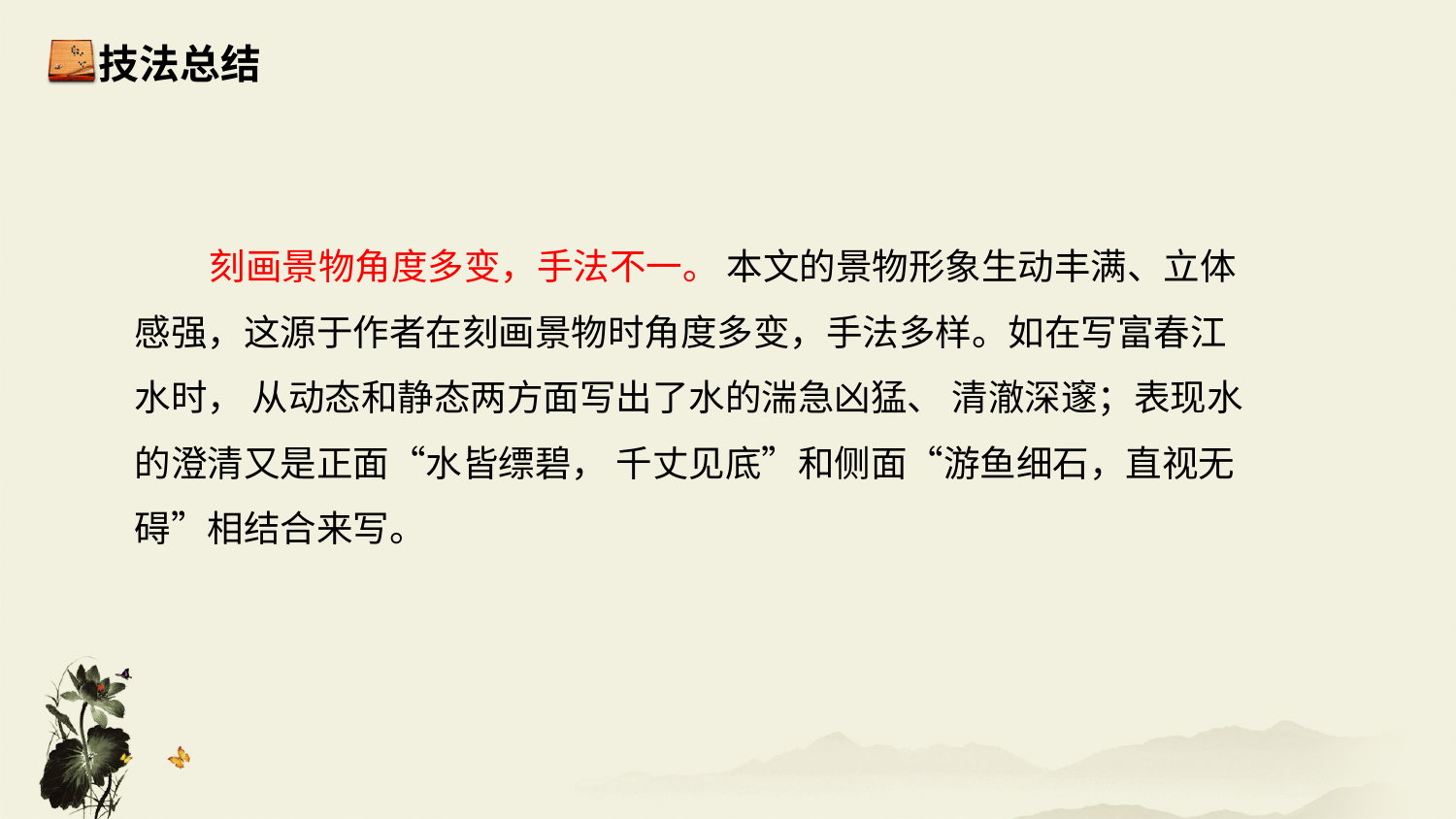

技法总结
        刻画景物角度多变，手法不一。 本文的景物形象生动丰满、立体感强，这源于作者在刻画景物时角度多变，手法多样。如在写富春江水时， 从动态和静态两方面写出了水的湍急凶猛、 清澈深邃；表现水的澄清又是正面“水皆缥碧， 千丈见底”和侧面“游鱼细石，直视无碍”相结合来写。